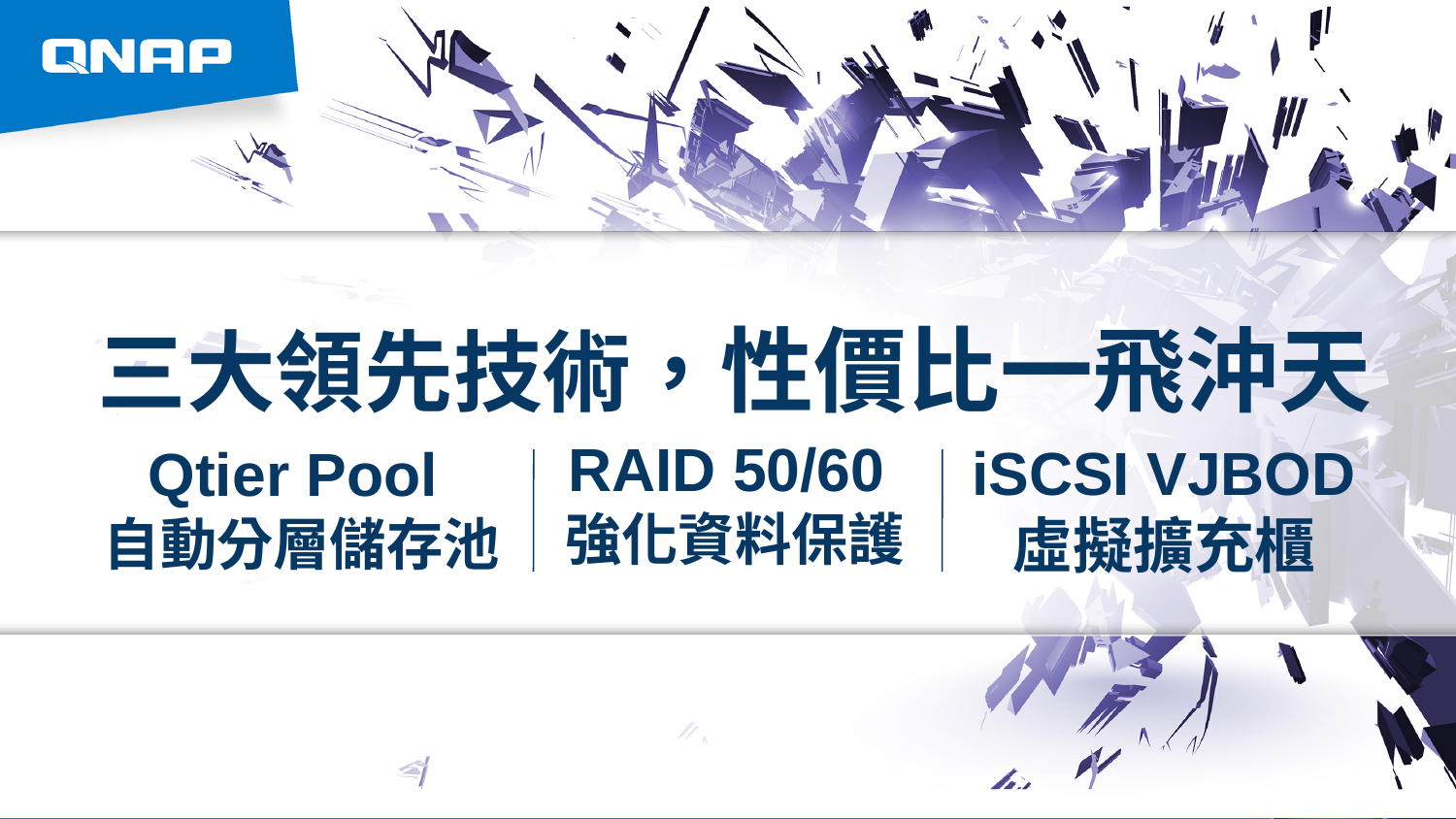

# 三大領先技術，性價比一飛沖天
Qtier Pool
自動分層儲存池
RAID 50/60
強化資料保護
iSCSI VJBOD 虛擬擴充櫃